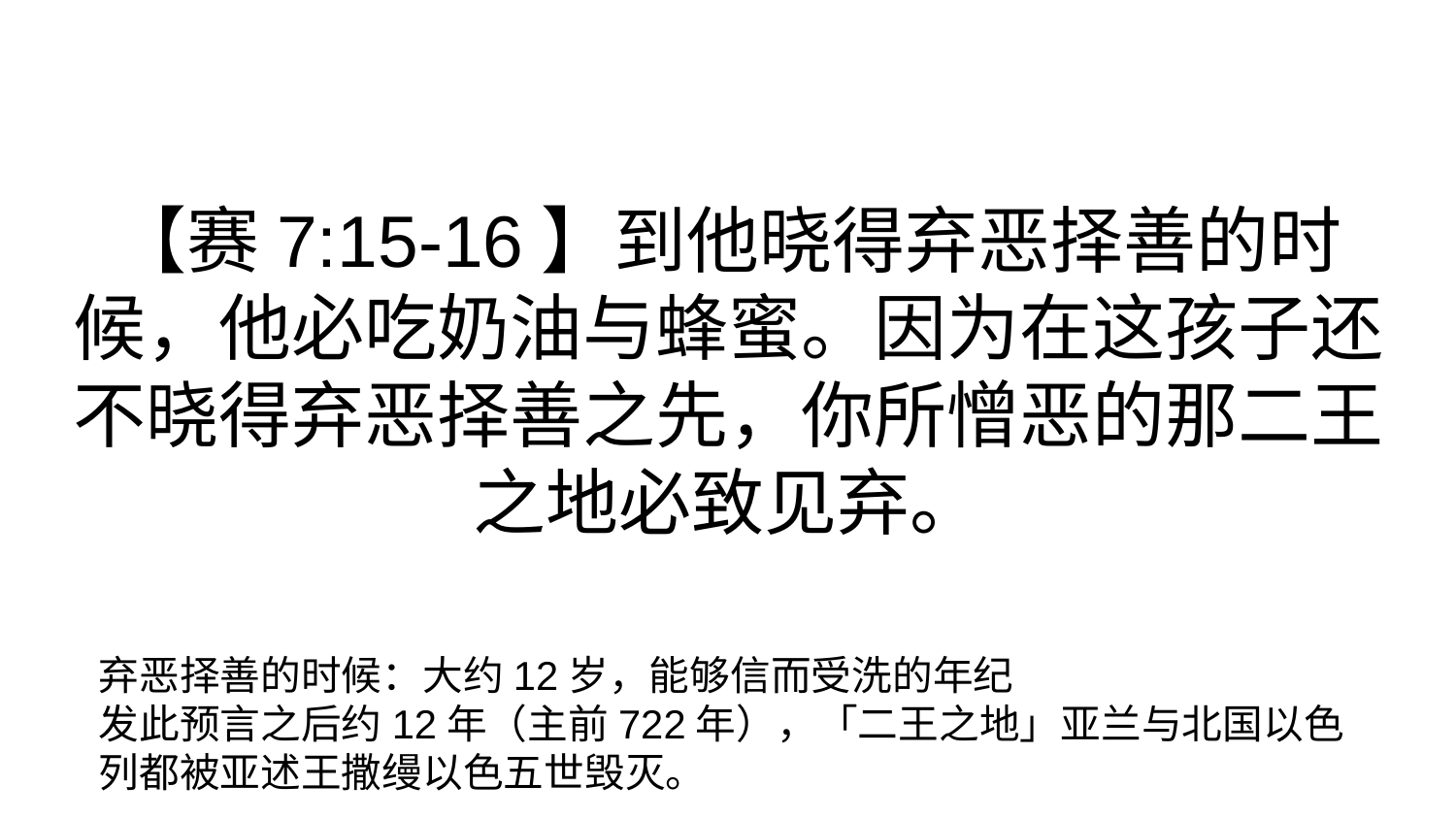

# 【赛7:15-16】到他晓得弃恶择善的时候，他必吃奶油与蜂蜜。因为在这孩子还不晓得弃恶择善之先，你所憎恶的那二王之地必致见弃。
弃恶择善的时候：大约12岁，能够信而受洗的年纪
发此预言之后约12年（主前722年），「二王之地」亚兰与北国以色列都被亚述王撒缦以色五世毁灭。